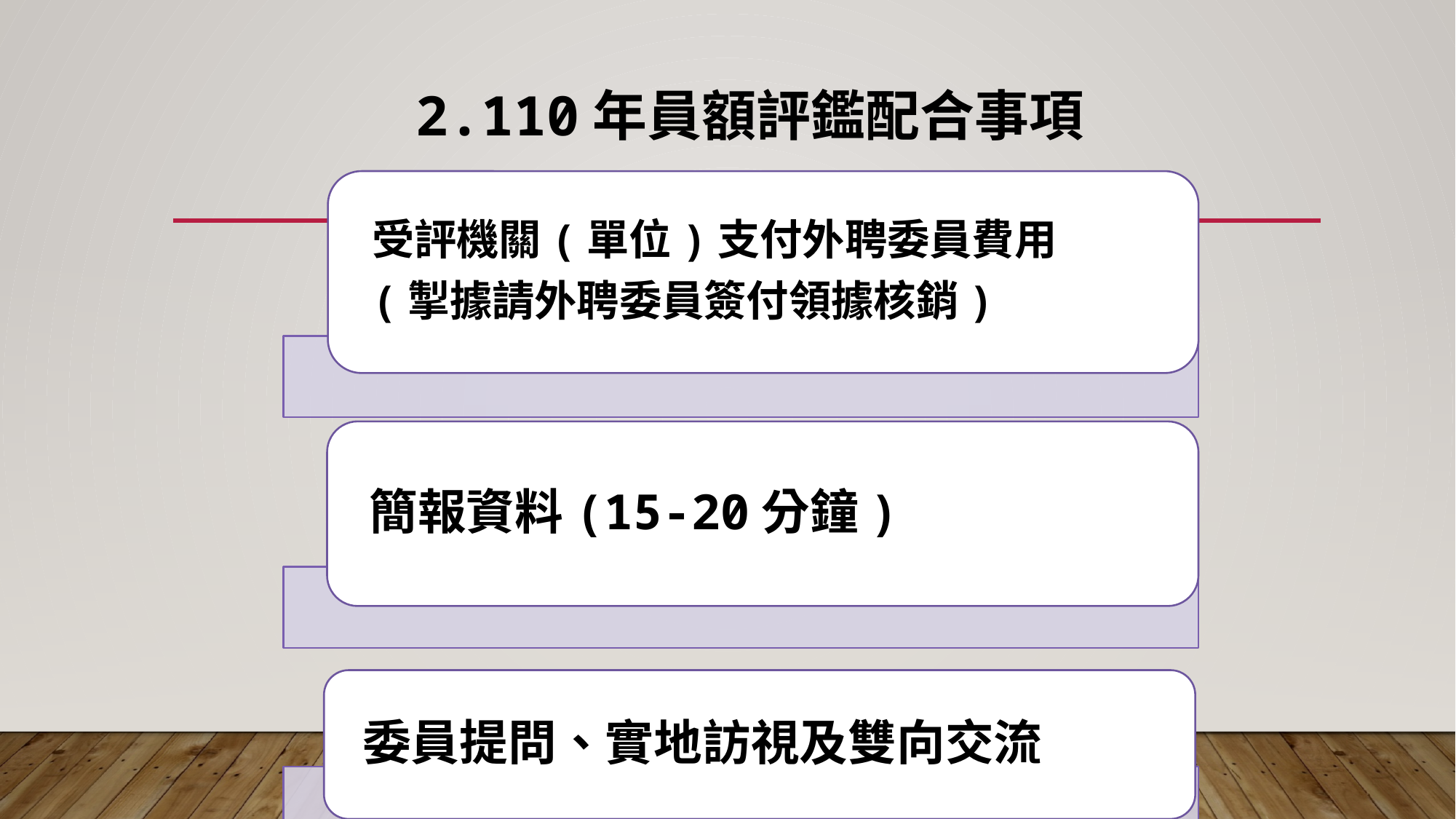

# 2.110年員額評鑑配合事項
受評機關(單位)支付外聘委員費用
(掣據請外聘委員簽付領據核銷)
簡報資料(15-20分鐘)
委員提問、實地訪視及雙向交流